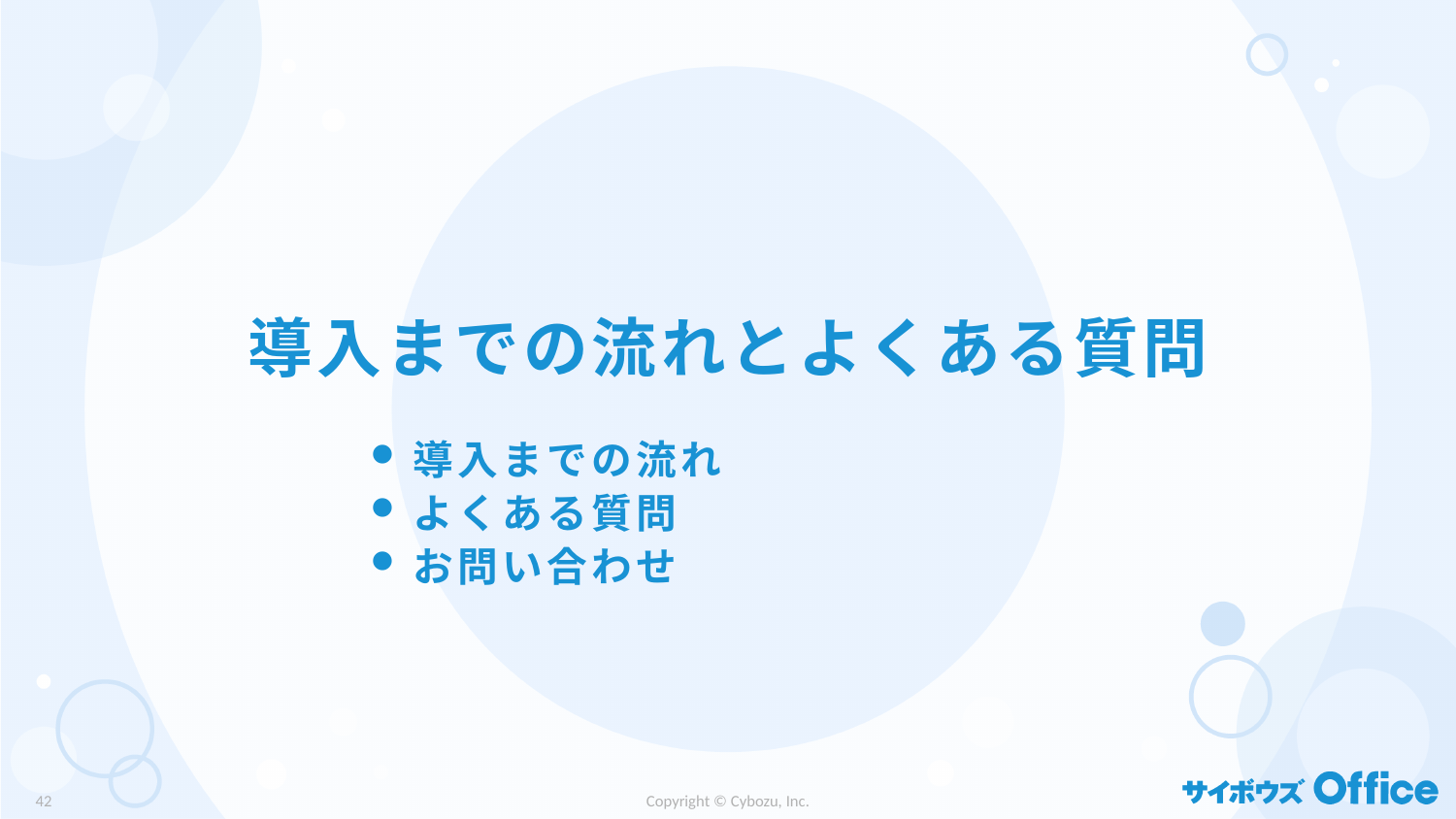

# 導入までの流れとよくある質問
導入までの流れ
よくある質問
お問い合わせ
42
Copyright © Cybozu, Inc.